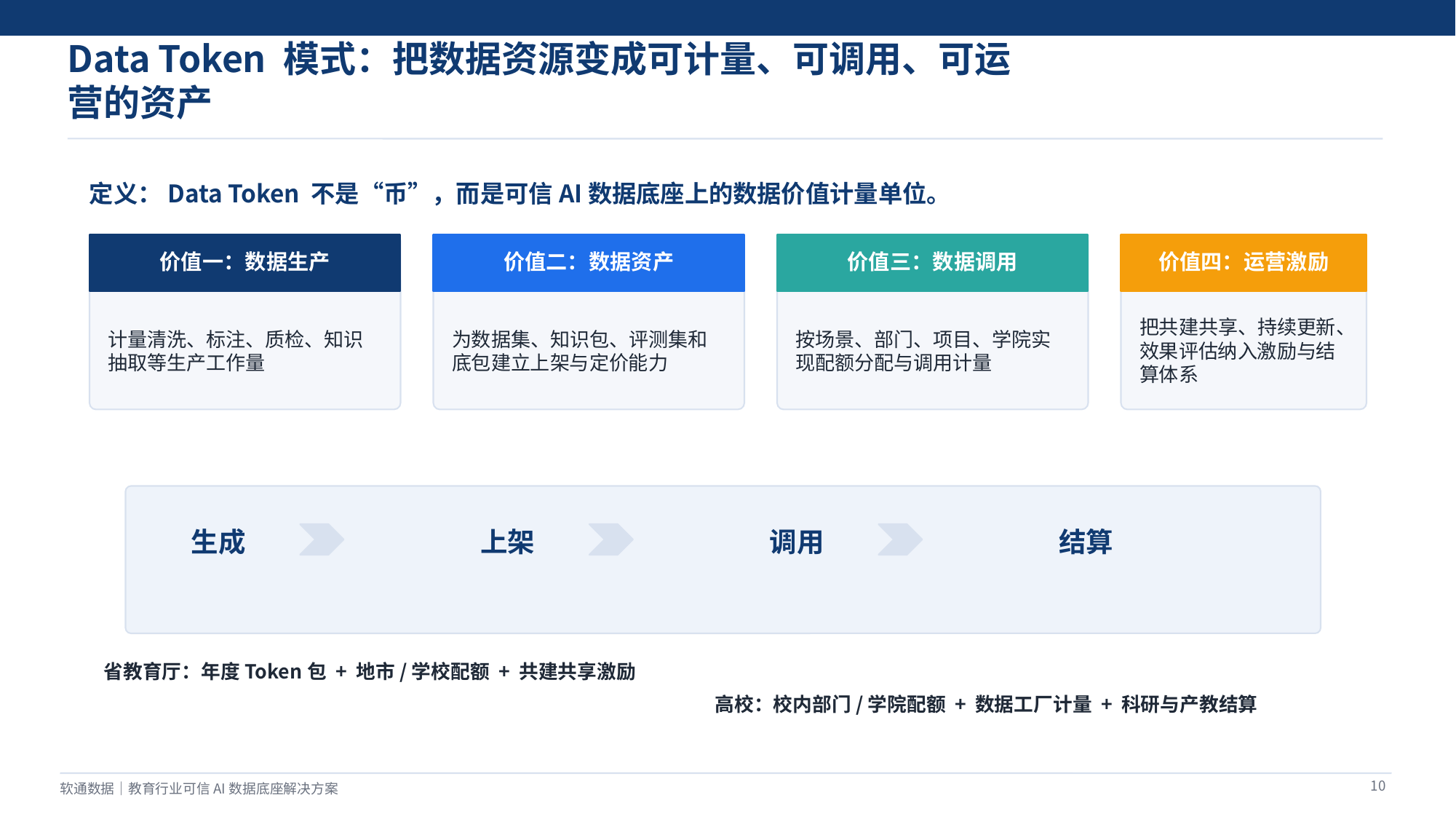

Data Token 模式：把数据资源变成可计量、可调用、可运营的资产

定义：Data Token 不是“币”，而是可信AI数据底座上的数据价值计量单位。

价值一：数据生产
价值二：数据资产
价值三：数据调用
价值四：运营激励
计量清洗、标注、质检、知识抽取等生产工作量
为数据集、知识包、评测集和底包建立上架与定价能力
按场景、部门、项目、学院实现配额分配与调用计量
把共建共享、持续更新、效果评估纳入激励与结算体系

生成
上架
调用
结算
省教育厅：年度Token包 + 地市/学校配额 + 共建共享激励
高校：校内部门/学院配额 + 数据工厂计量 + 科研与产教结算

10
软通数据｜教育行业可信AI数据底座解决方案